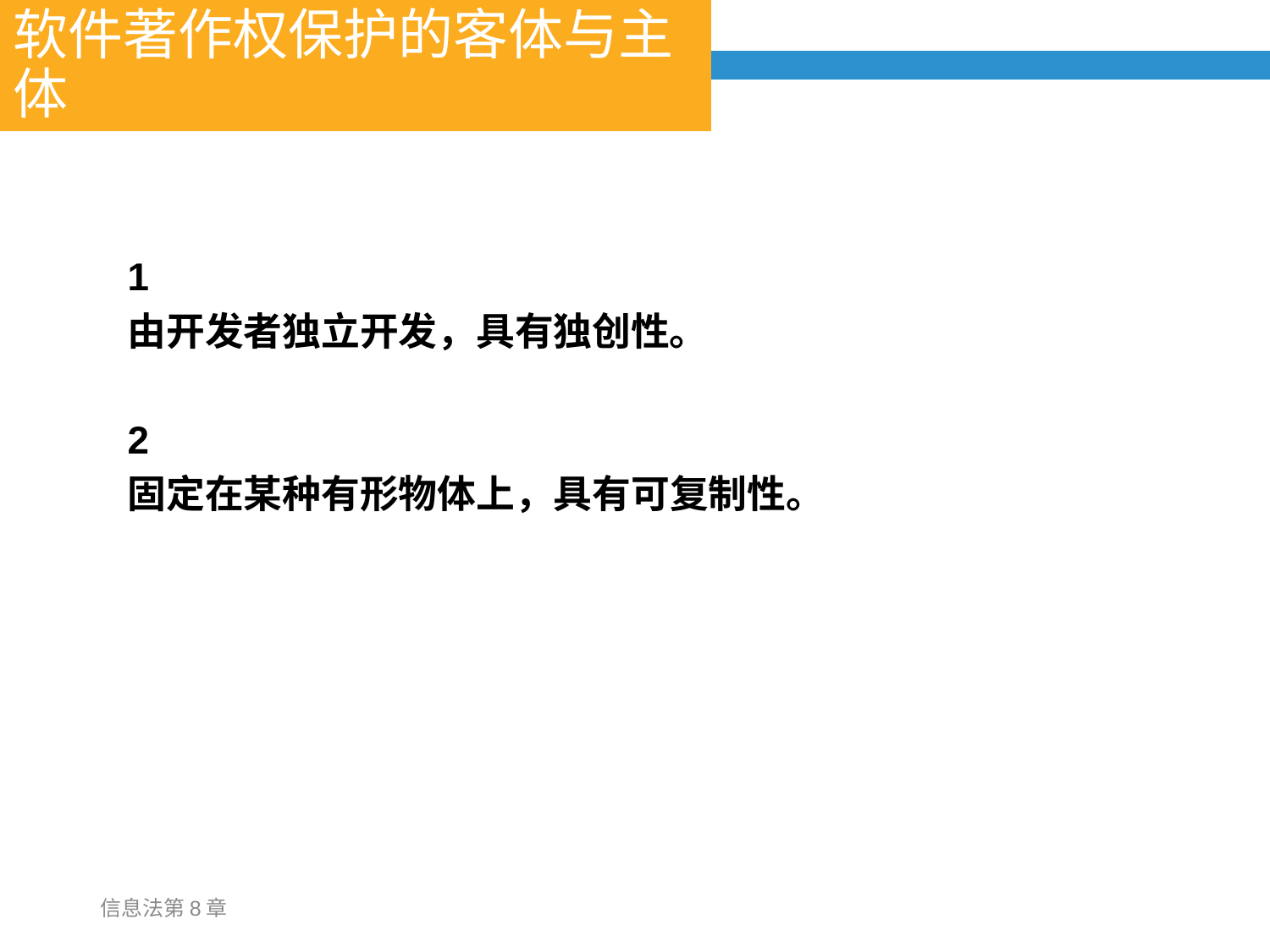

# 软件著作权保护的客体与主体
1
由开发者独立开发，具有独创性。

2
固定在某种有形物体上，具有可复制性。
信息法第8章